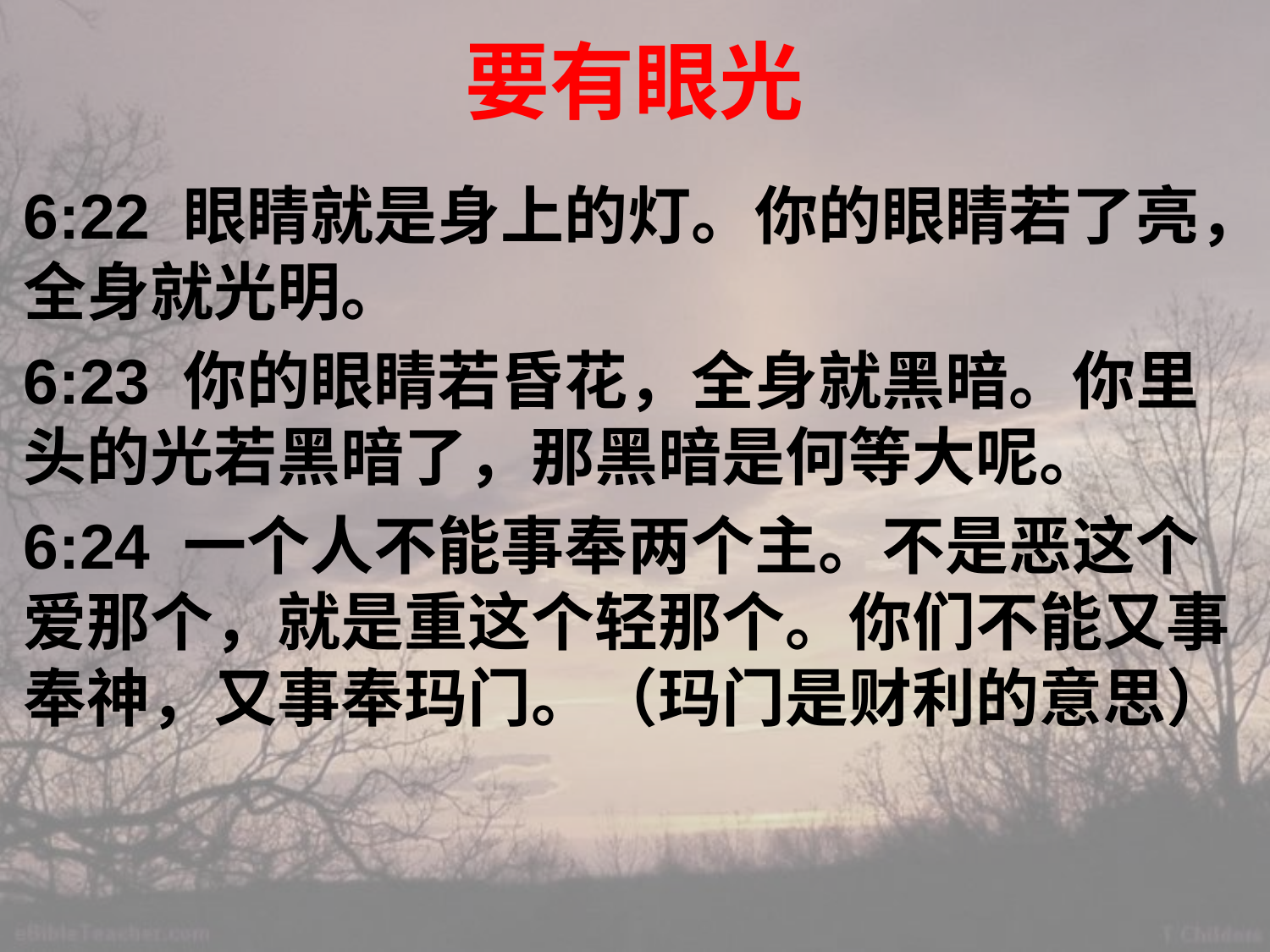

# 要有眼光
6:22 眼睛就是身上的灯。你的眼睛若了亮，全身就光明。
6:23 你的眼睛若昏花，全身就黑暗。你里头的光若黑暗了，那黑暗是何等大呢。
6:24 一个人不能事奉两个主。不是恶这个爱那个，就是重这个轻那个。你们不能又事奉神，又事奉玛门。（玛门是财利的意思）